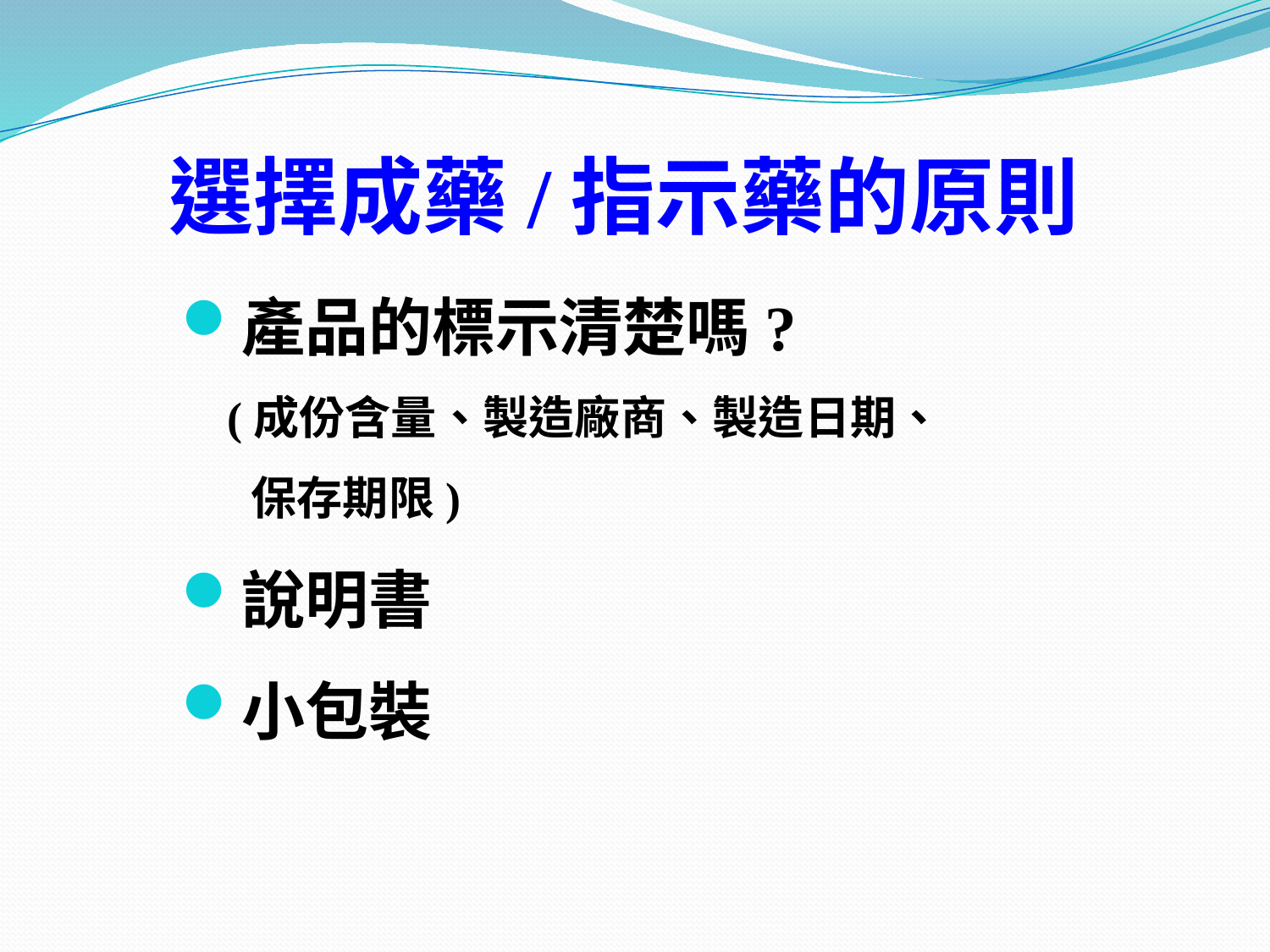

# 選擇成藥/指示藥的原則
產品的標示清楚嗎?
    (成份含量、製造廠商、製造日期、
	  保存期限)
說明書
小包裝